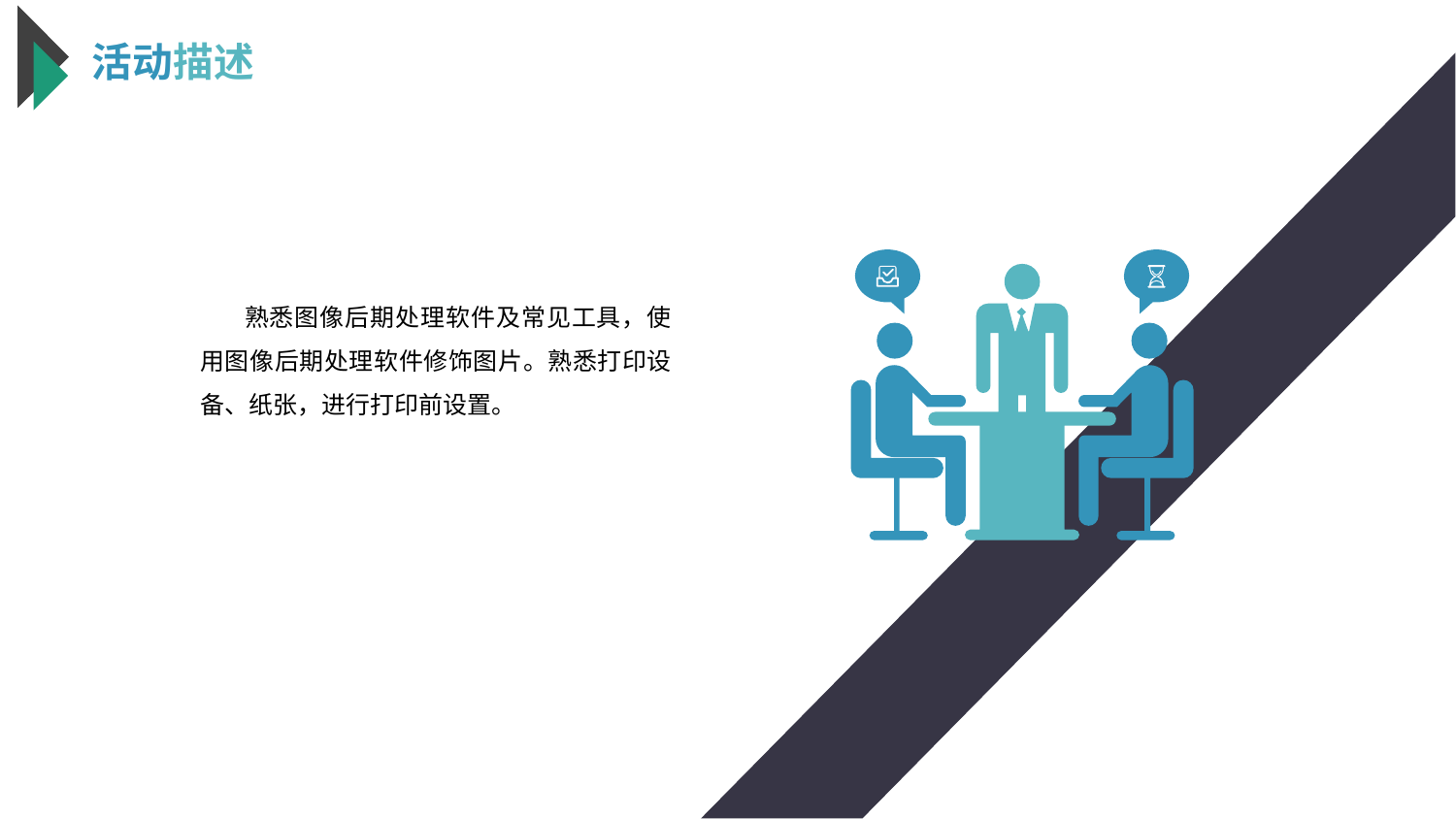

活动描述

      熟悉图像后期处理软件及常见工具，使用图像后期处理软件修饰图片。熟悉打印设备、纸张，进行打印前设置。